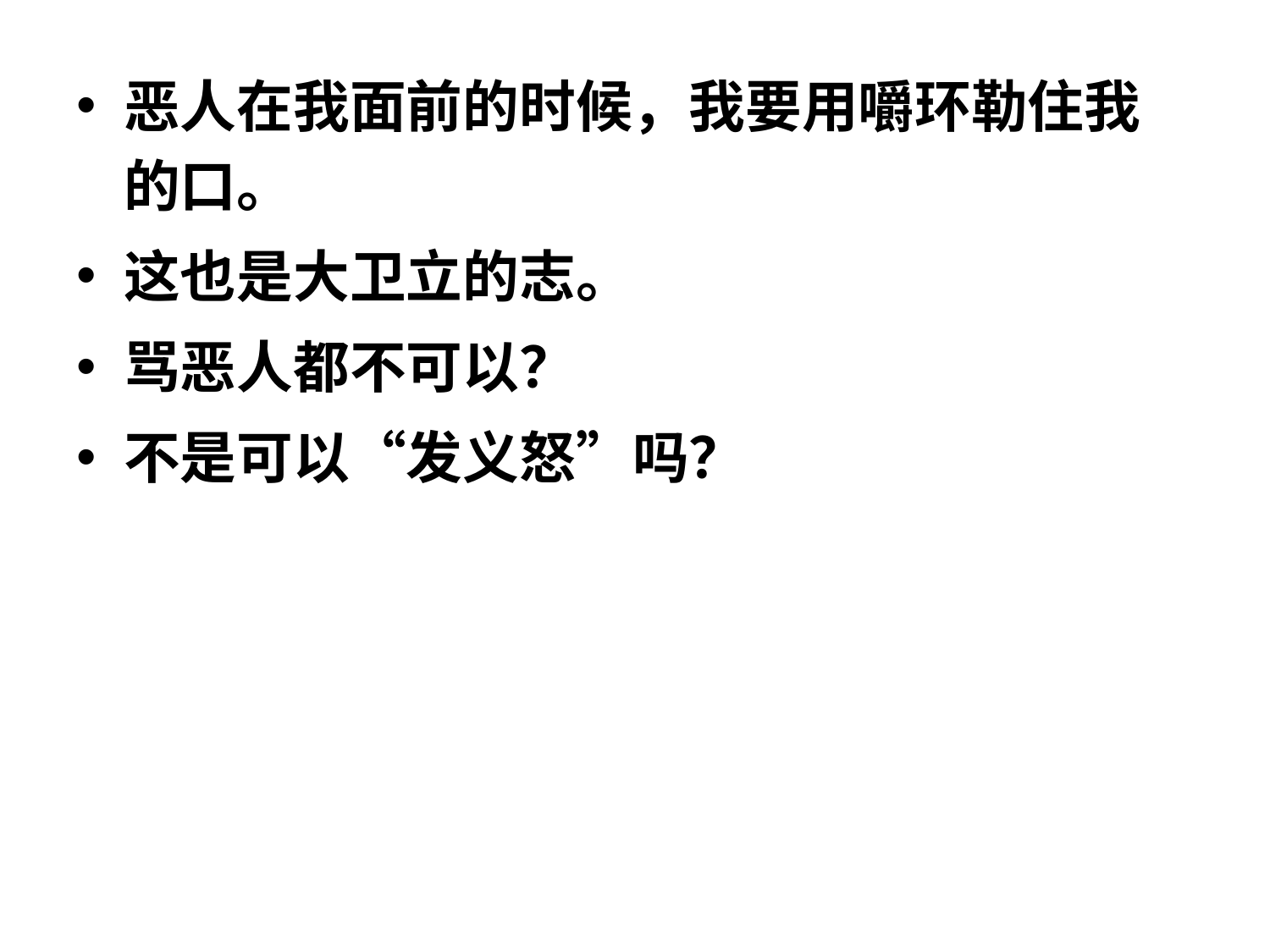

恶人在我面前的时候，我要用嚼环勒住我的口。
这也是大卫立的志。
骂恶人都不可以？
不是可以“发义怒”吗？